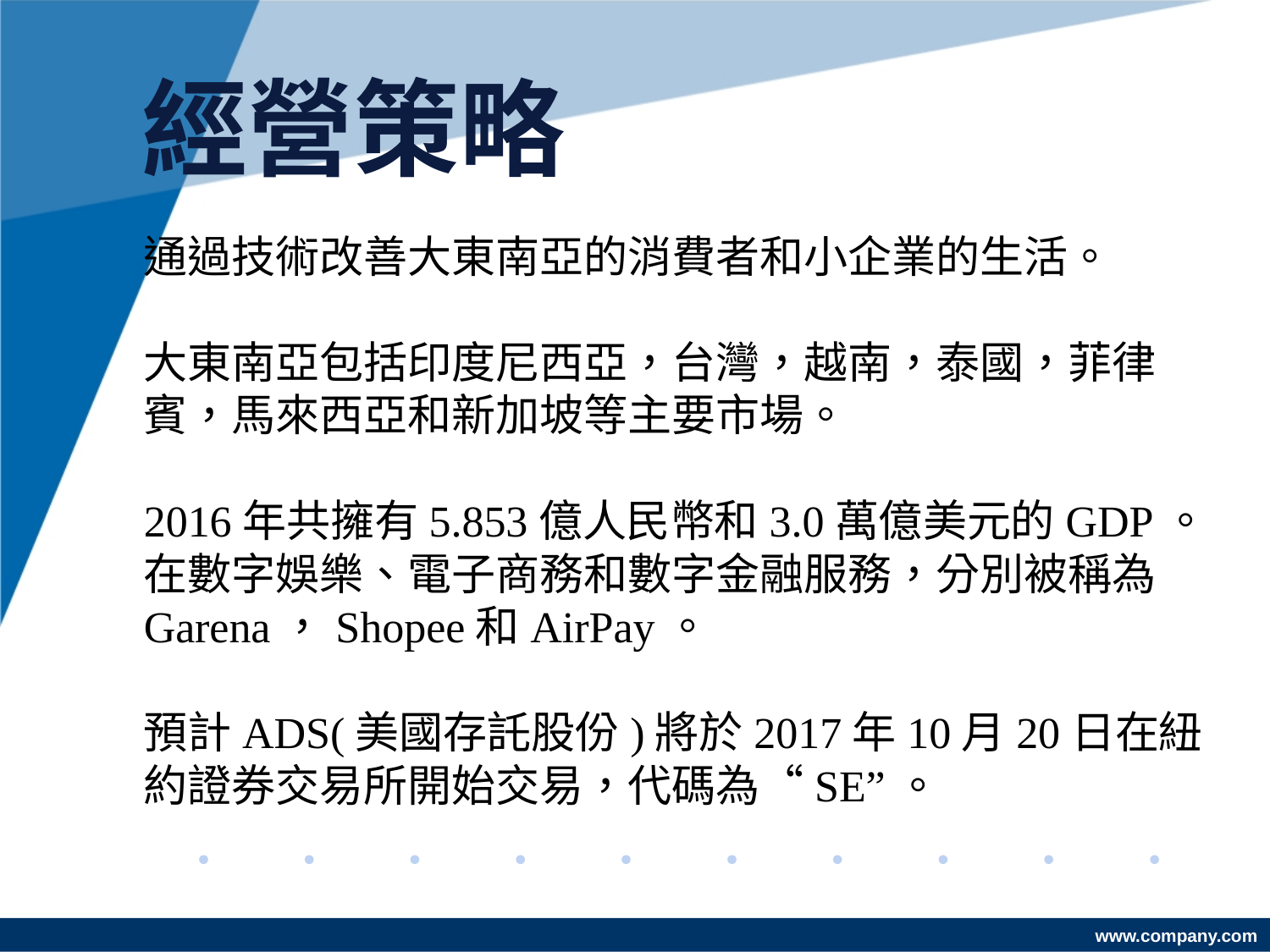

# 經營策略
通過技術改善大東南亞的消費者和小企業的生活。

大東南亞包括印度尼西亞，台灣，越南，泰國，菲律賓，馬來西亞和新加坡等主要市場。

2016年共擁有5.853億人民幣和3.0萬億美元的GDP。在數字娛樂、電子商務和數字金融服務，分別被稱為Garena，Shopee和AirPay。

預計ADS(美國存託股份)將於2017年10月20日在紐約證券交易所開始交易，代碼為“SE”。